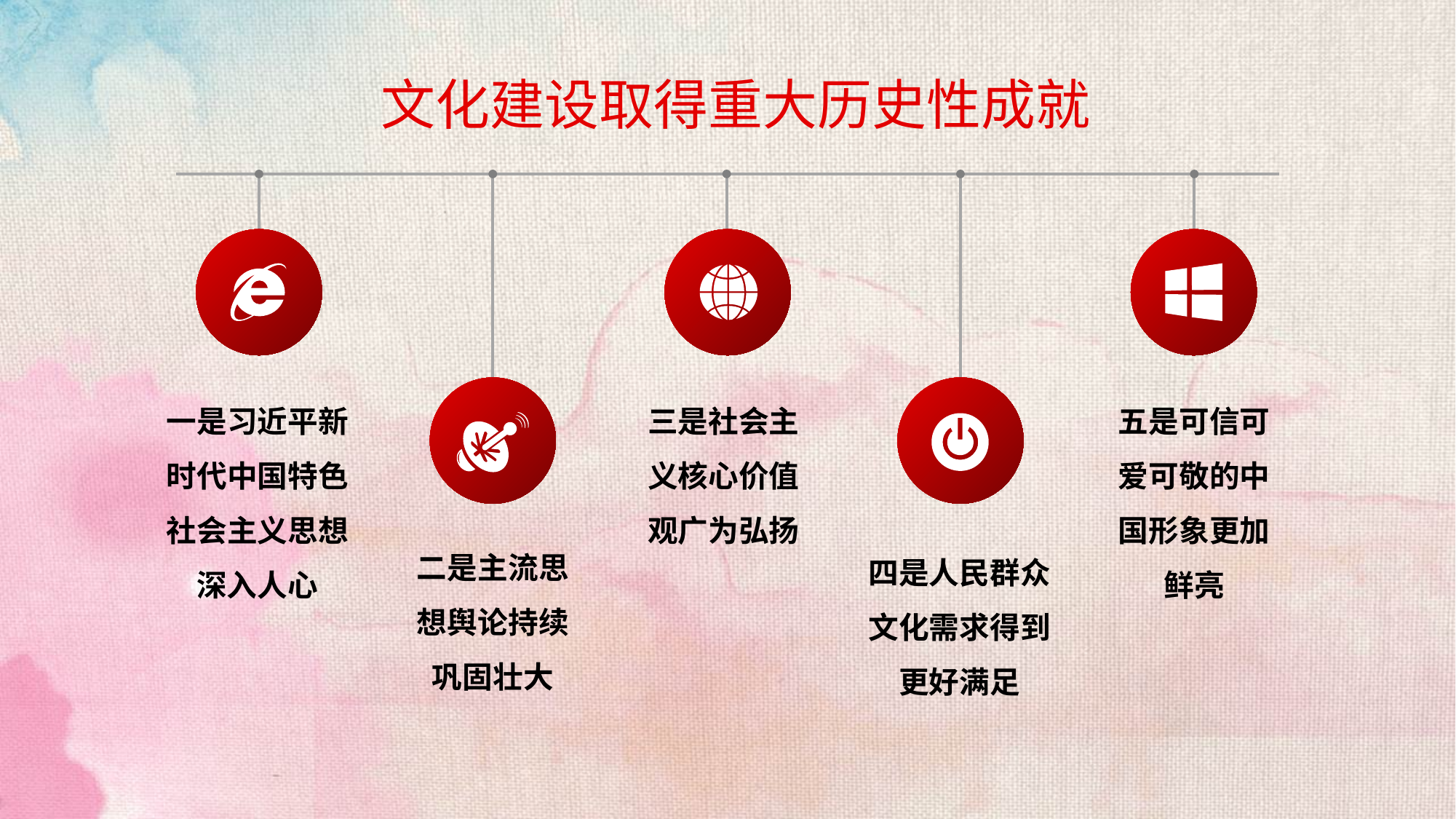

文化建设取得重大历史性成就

一是习近平新时代中国特色社会主义思想深入人心
三是社会主义核心价值观广为弘扬
五是可信可爱可敬的中国形象更加鲜亮

二是主流思想舆论持续巩固壮大
四是人民群众文化需求得到更好满足